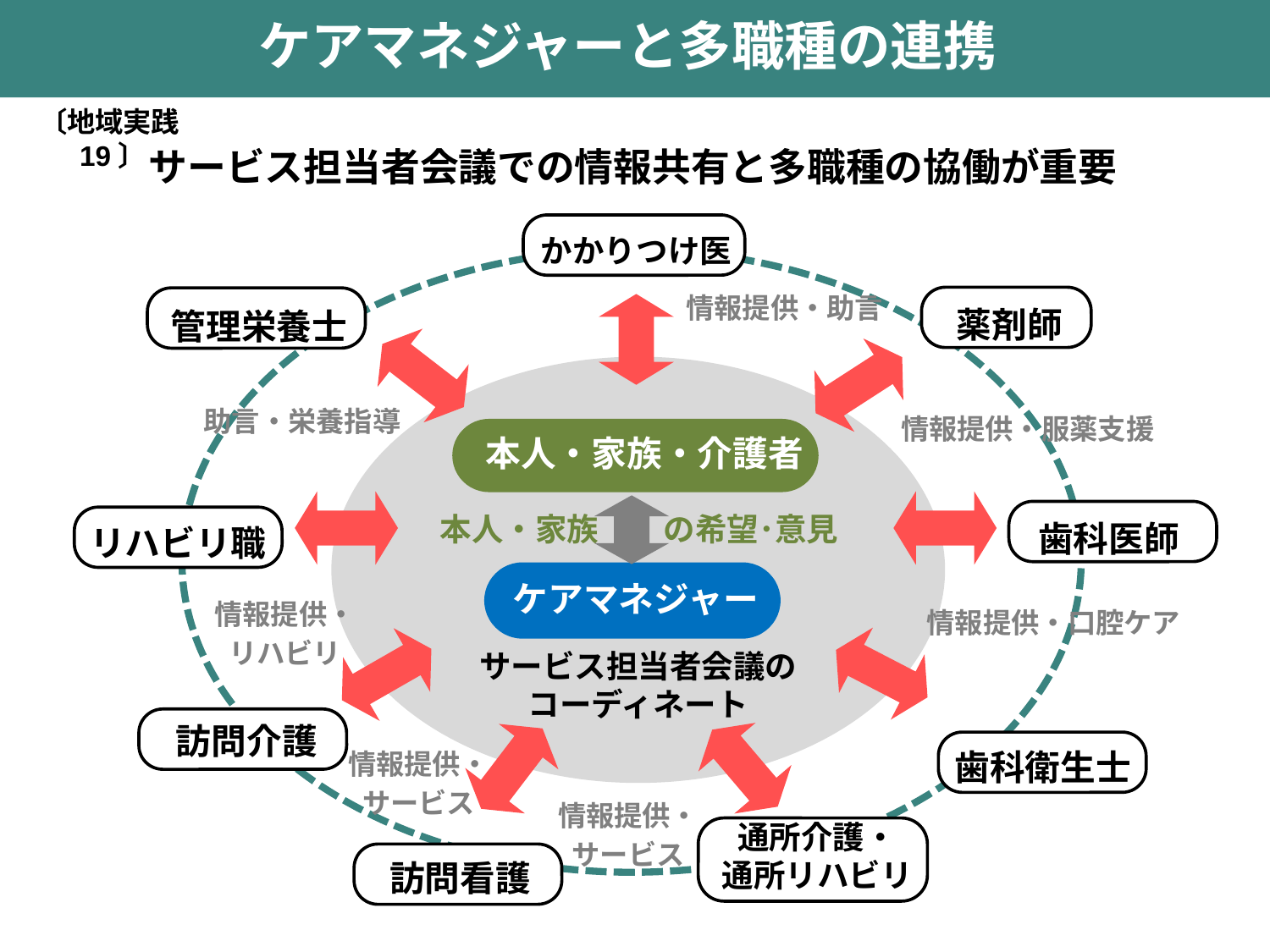

ケアマネジャーと多職種の連携
〔地域実践19〕
サービス担当者会議での情報共有と多職種の協働が重要

かかりつけ医

薬剤師
管理栄養士
情報提供・助言

助言・栄養指導
情報提供・服薬支援

 本人・家族・介護者

歯科医師
リハビリ職

  本人・家族         の希望･意見

 ケアマネジャー
情報提供・
リハビリ
情報提供・口腔ケア

サービス担当者会議の
コーディネート
訪問介護

歯科衛生士

情報提供・
サービス
情報提供・
サービス
通所介護・
通所リハビリ

訪問看護